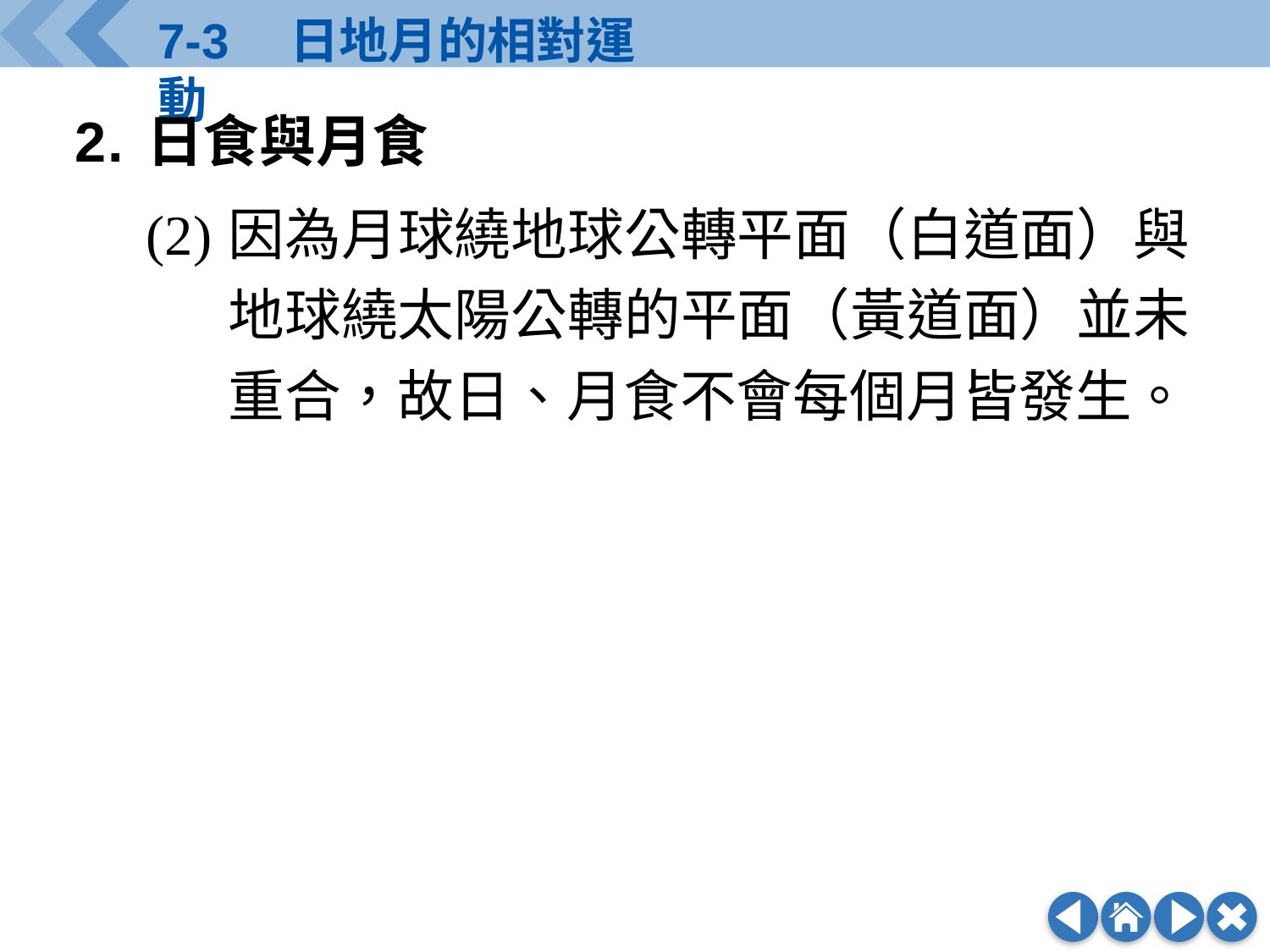

日食與月食
(2)	因為月球繞地球公轉平面（白道面）與地球繞太陽公轉的平面（黃道面）並未重合，故日、月食不會每個月皆發生。